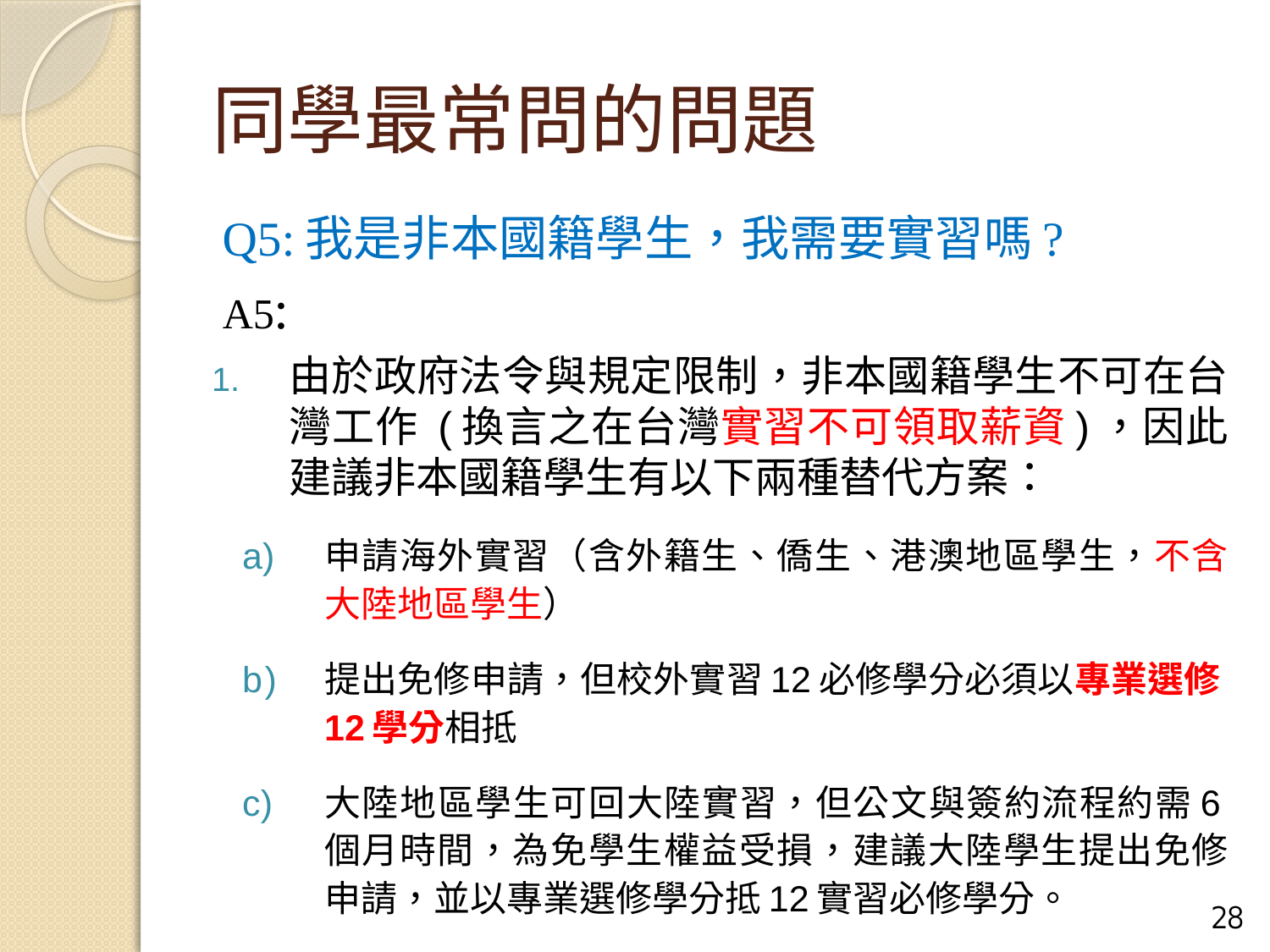

# 同學最常問的問題
Q5:我是非本國籍學生，我需要實習嗎?
A5:
由於政府法令與規定限制，非本國籍學生不可在台灣工作 (換言之在台灣實習不可領取薪資)，因此建議非本國籍學生有以下兩種替代方案：
申請海外實習（含外籍生、僑生、港澳地區學生，不含大陸地區學生）
提出免修申請，但校外實習12必修學分必須以專業選修12學分相抵
大陸地區學生可回大陸實習，但公文與簽約流程約需6個月時間，為免學生權益受損，建議大陸學生提出免修申請，並以專業選修學分抵12實習必修學分。
28